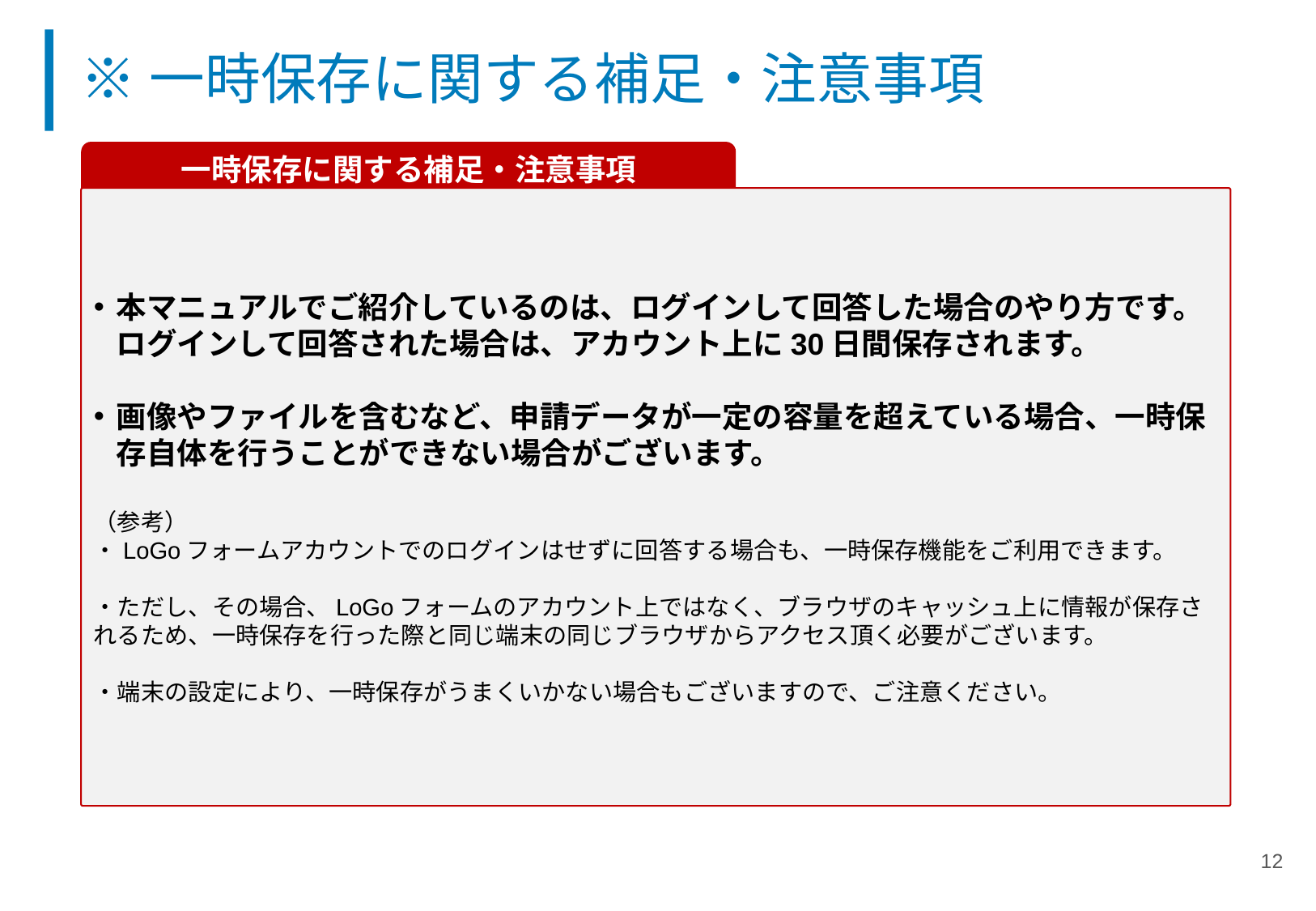

# ※一時保存に関する補足・注意事項
一時保存に関する補足・注意事項
本マニュアルでご紹介しているのは、ログインして回答した場合のやり方です。ログインして回答された場合は、アカウント上に30日間保存されます。

画像やファイルを含むなど、申請データが一定の容量を超えている場合、一時保存自体を行うことができない場合がございます。
（参考）
・LoGoフォームアカウントでのログインはせずに回答する場合も、一時保存機能をご利用できます。

・ただし、その場合、LoGoフォームのアカウント上ではなく、ブラウザのキャッシュ上に情報が保存されるため、一時保存を行った際と同じ端末の同じブラウザからアクセス頂く必要がございます。

・端末の設定により、一時保存がうまくいかない場合もございますので、ご注意ください。
12